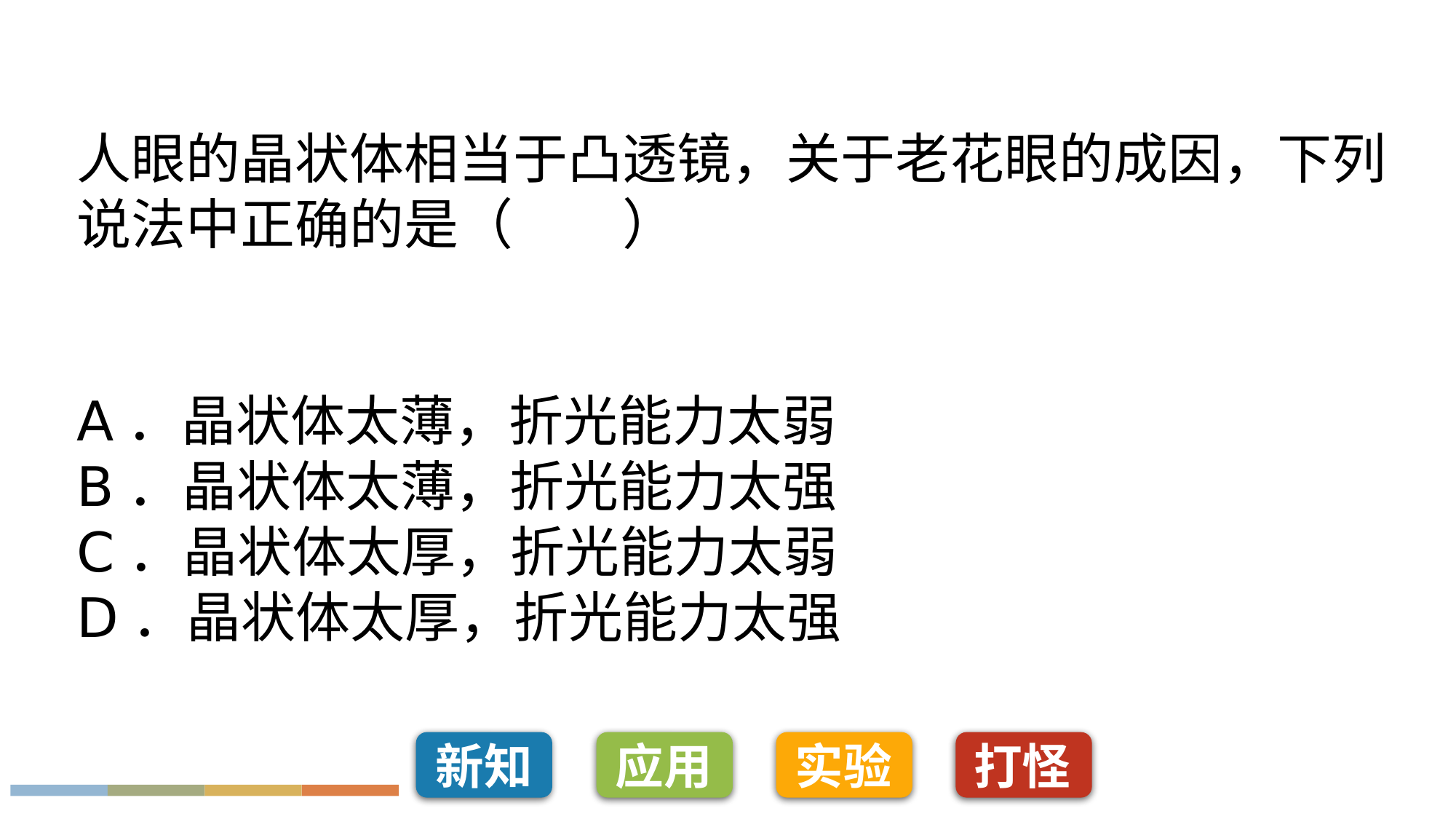

人眼的晶状体相当于凸透镜，关于老花眼的成因，下列说法中正确的是（　　）

A．晶状体太薄，折光能力太弱
B．晶状体太薄，折光能力太强
C．晶状体太厚，折光能力太弱
D．晶状体太厚，折光能力太强